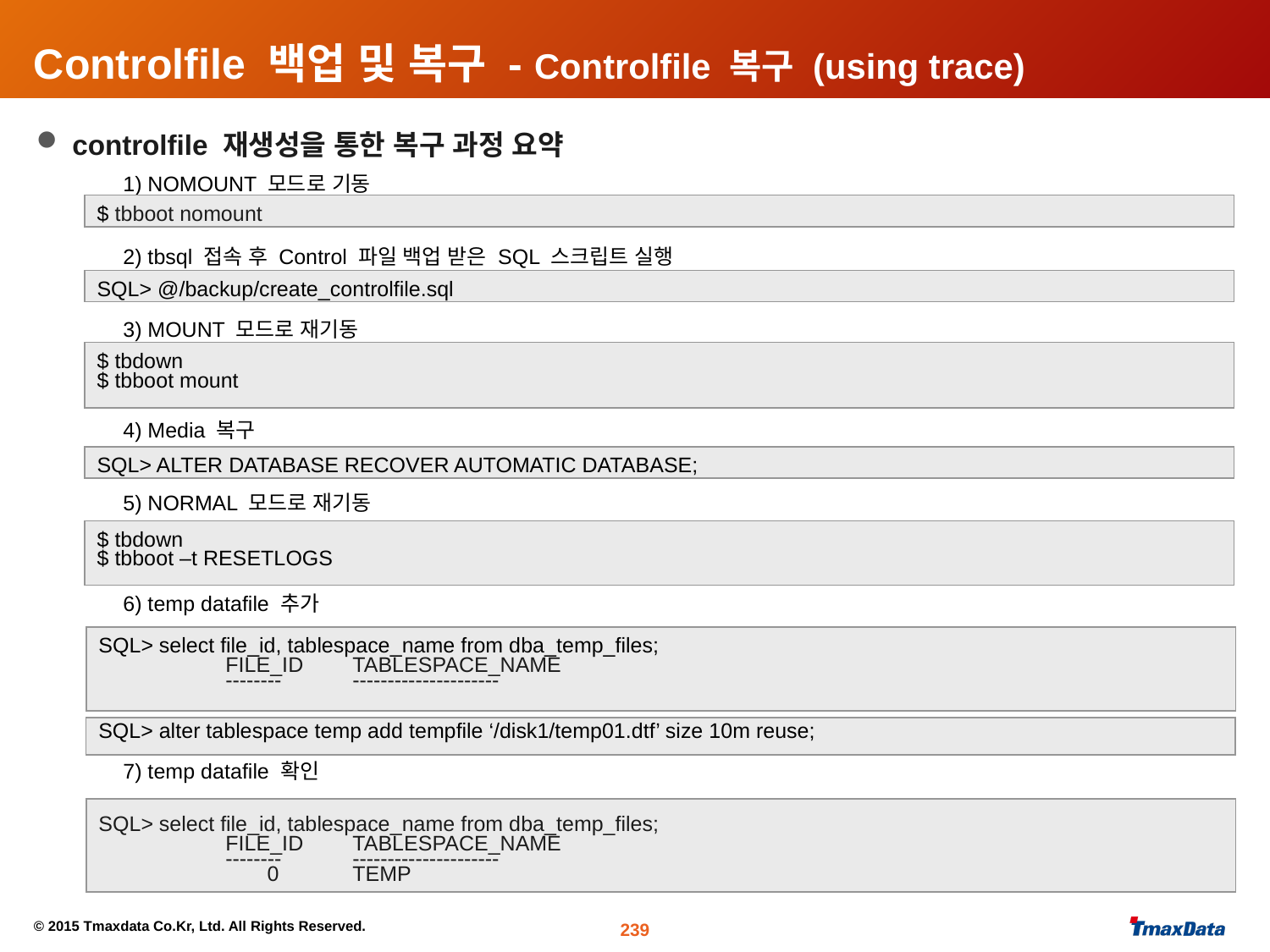

# Controlfile 백업 및 복구 - Controlfile 복구 (using trace)
 controlfile 재생성을 통한 복구 과정 요약
1) NOMOUNT 모드로 기동

2) tbsql 접속 후 Control 파일 백업 받은 SQL 스크립트 실행

3) MOUNT 모드로 재기동

4) Media 복구

5) NORMAL 모드로 재기동

6) temp datafile 추가

7) temp datafile 확인

$ tbboot nomount
SQL> @/backup/create_controlfile.sql
$ tbdown
$ tbboot mount
SQL> ALTER DATABASE RECOVER AUTOMATIC DATABASE;
$ tbdown
$ tbboot –t RESETLOGS
SQL> select file_id, tablespace_name from dba_temp_files;
	FILE_ID	TABLESPACE_NAME
	--------	---------------------

SQL> alter tablespace temp add tempfile ‘/disk1/temp01.dtf’ size 10m reuse;
SQL> select file_id, tablespace_name from dba_temp_files;
	FILE_ID	TABLESPACE_NAME
	--------	---------------------
	       0	TEMP